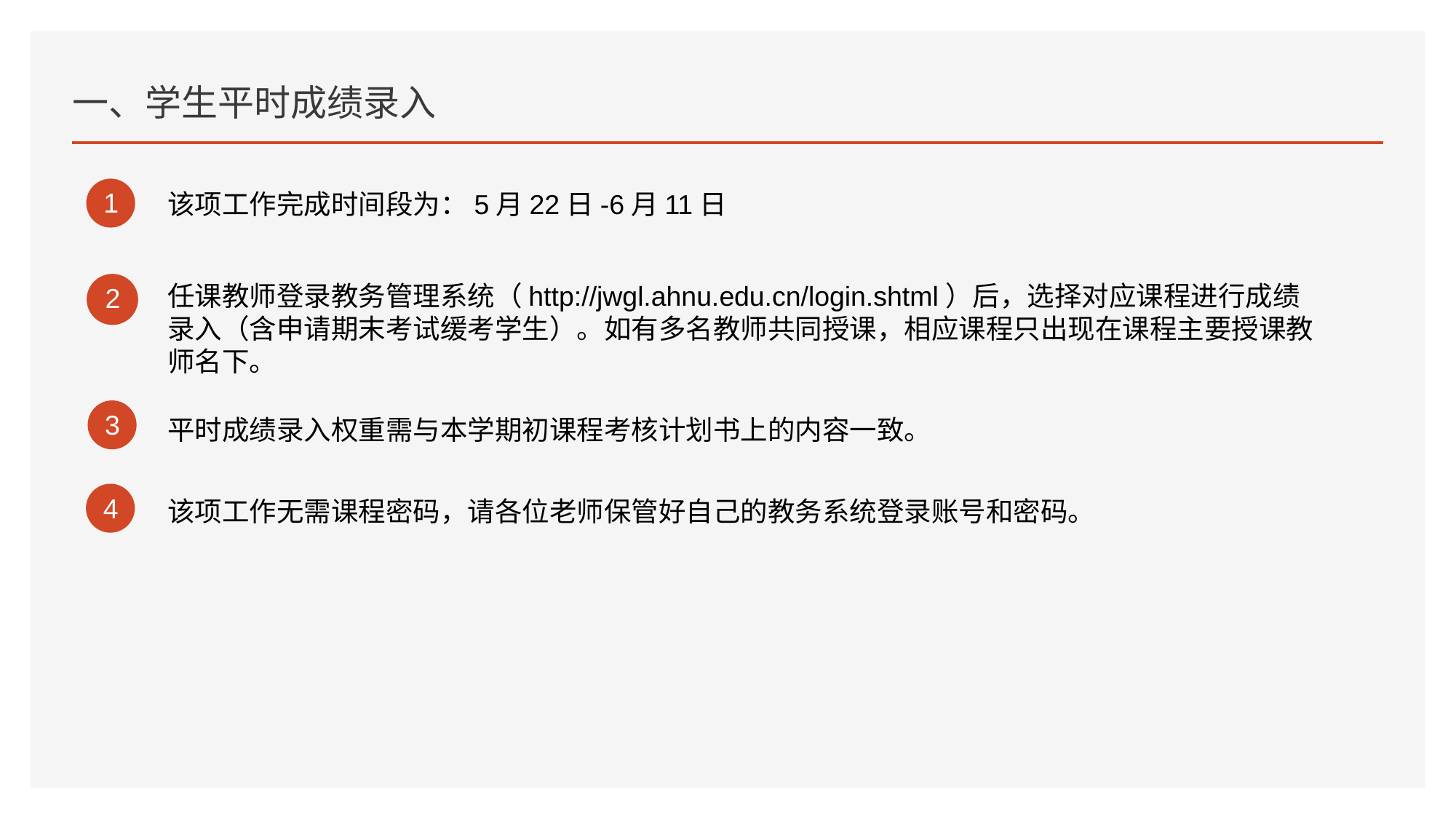

一、学生平时成绩录入

1
该项工作完成时间段为：5月22日-6月11日
任课教师登录教务管理系统（http://jwgl.ahnu.edu.cn/login.shtml）后，选择对应课程进行成绩录入（含申请期末考试缓考学生）。如有多名教师共同授课，相应课程只出现在课程主要授课教师名下。

2

3
平时成绩录入权重需与本学期初课程考核计划书上的内容一致。

4
该项工作无需课程密码，请各位老师保管好自己的教务系统登录账号和密码。